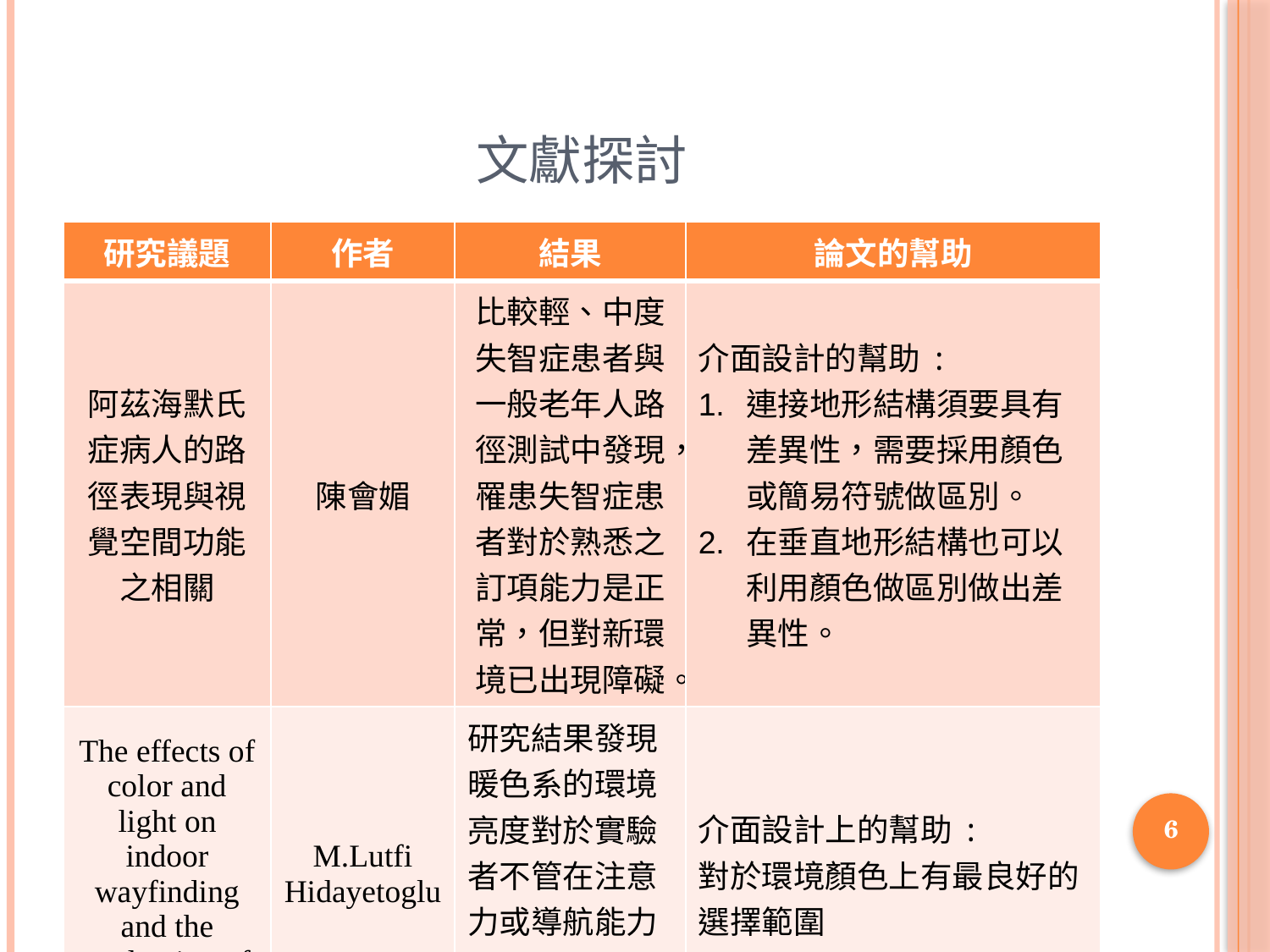

# 文獻探討
| 研究議題 | 作者 | 結果 | 論文的幫助 |
| --- | --- | --- | --- |
| 阿茲海默氏症病人的路徑表現與視覺空間功能之相關 | 陳會媚 | 比較輕、中度失智症患者與一般老年人路徑測試中發現，罹患失智症患者對於熟悉之訂項能力是正常，但對新環境已出現障礙。 | 介面設計的幫助: 連接地形結構須要具有差異性，需要採用顏色或簡易符號做區別。 在垂直地形結構也可以利用顏色做區別做出差異性。 |
| The effects of color and light on indoor wayfinding and the evaluation of perceived | M.Lutfi Hidayetoglu | 研究結果發現暖色系的環境亮度對於實驗者不管在注意力或導航能力上有較好的表現。 | 介面設計上的幫助: 對於環境顏色上有最良好的選擇範圍 |
6